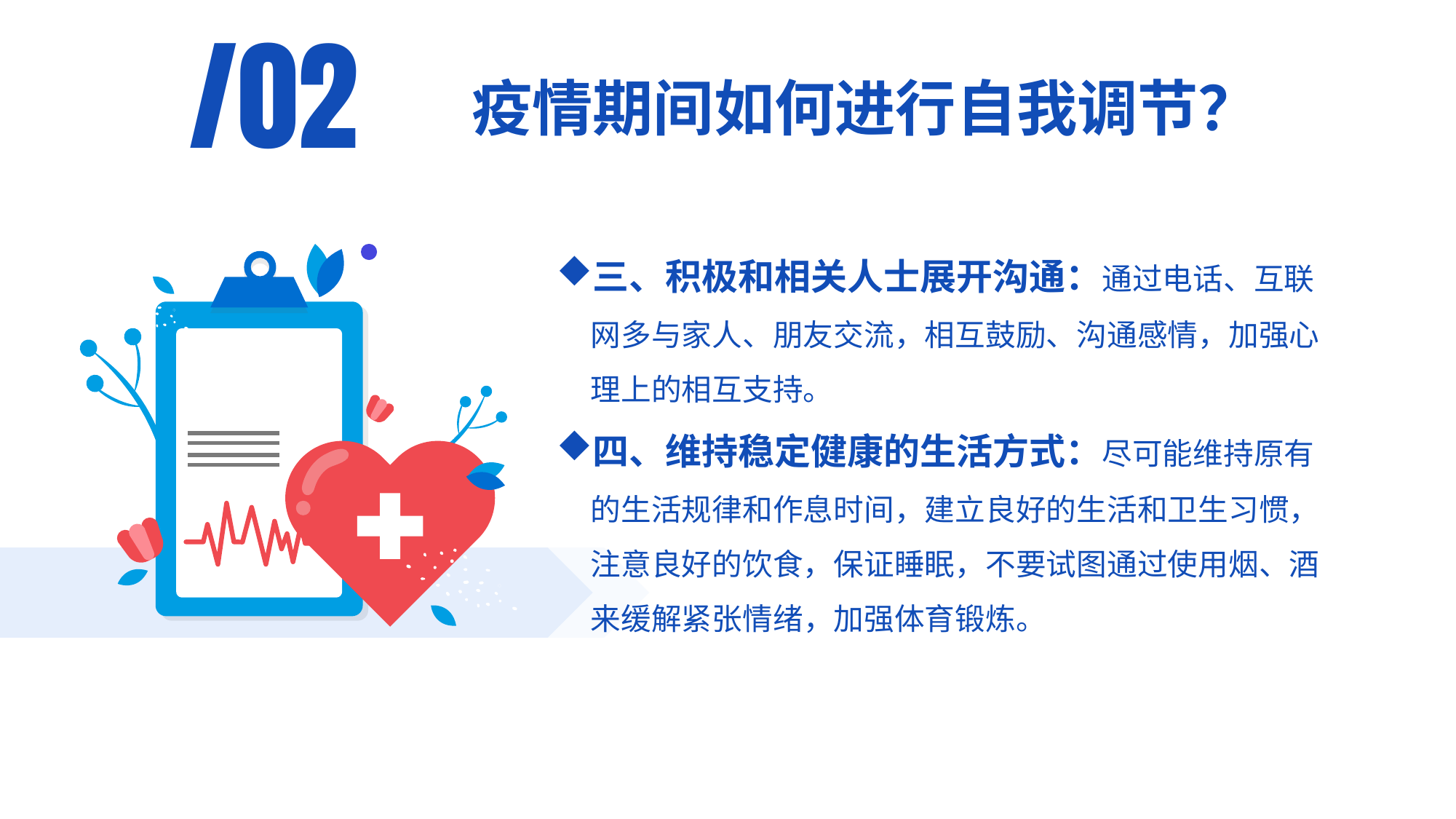

/02
# 疫情期间如何进行自我调节？
三、积极和相关人士展开沟通：通过电话、互联网多与家人、朋友交流，相互鼓励、沟通感情，加强心理上的相互支持。
四、维持稳定健康的生活方式：尽可能维持原有的生活规律和作息时间，建立良好的生活和卫生习惯，注意良好的饮食，保证睡眠，不要试图通过使用烟、酒来缓解紧张情绪，加强体育锻炼。